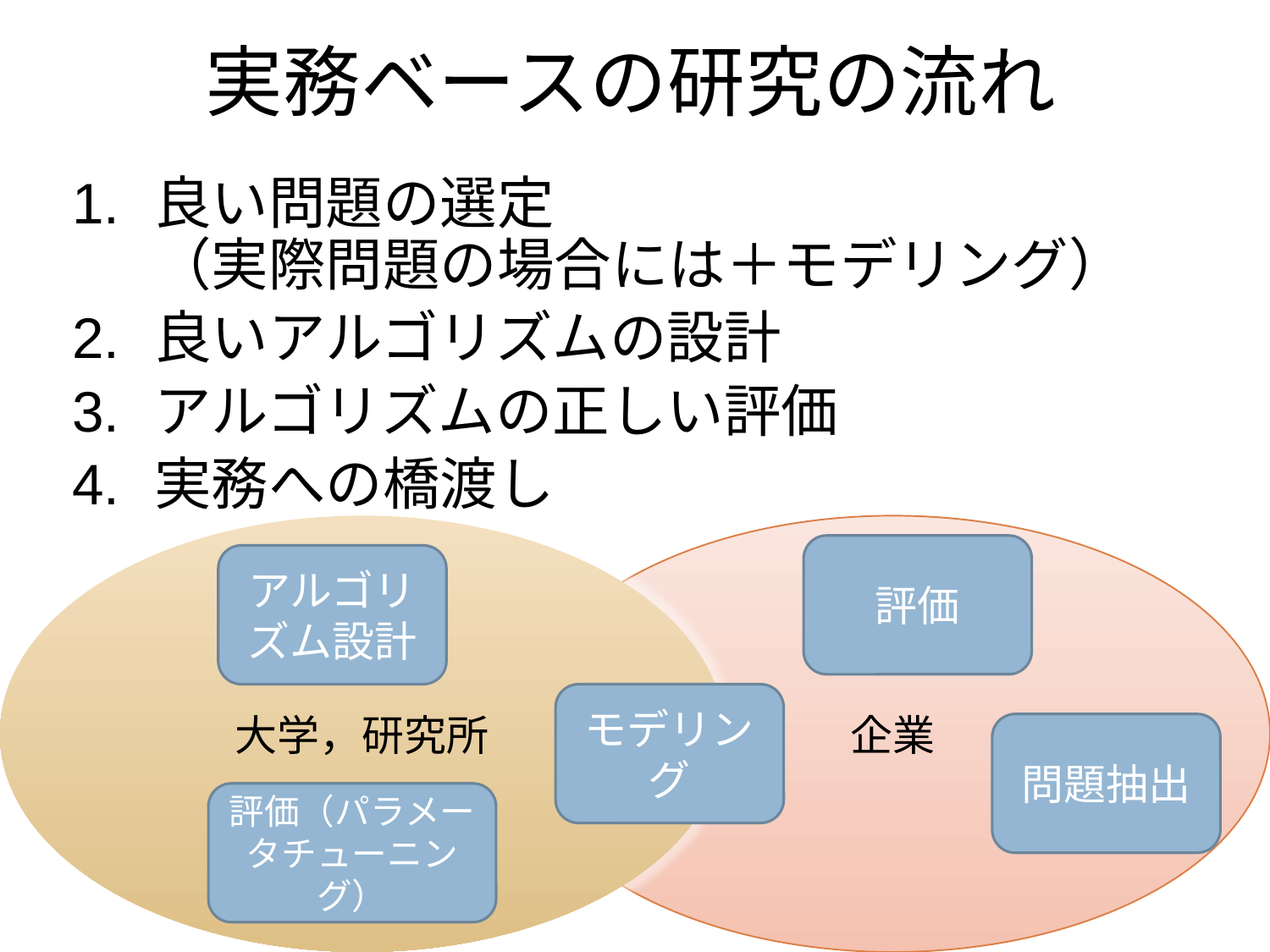

# 実務ベースの研究の流れ
良い問題の選定
（実際問題の場合には＋モデリング）
良いアルゴリズムの設計
アルゴリズムの正しい評価
実務への橋渡し

大学，研究所
企業
評価
アルゴリズム設計
モデリング
問題抽出
評価（パラメータチューニング）